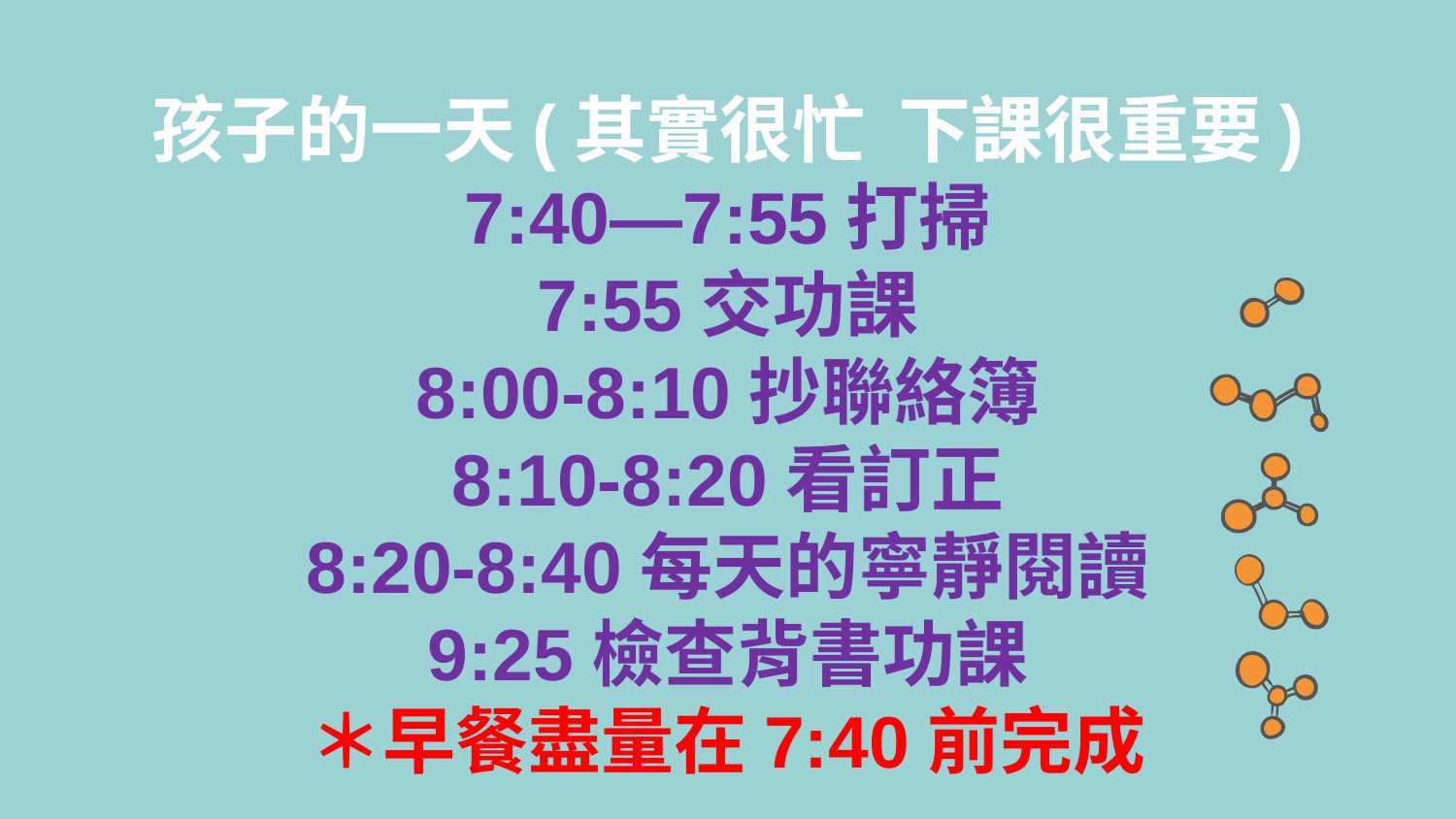

# 孩子的一天(其實很忙  下課很重要) 7:40—7:55打掃 7:55交功課 8:00-8:10抄聯絡簿 8:10-8:20看訂正 8:20-8:40每天的寧靜閱讀 9:25檢查背書功課 ＊早餐盡量在7:40前完成